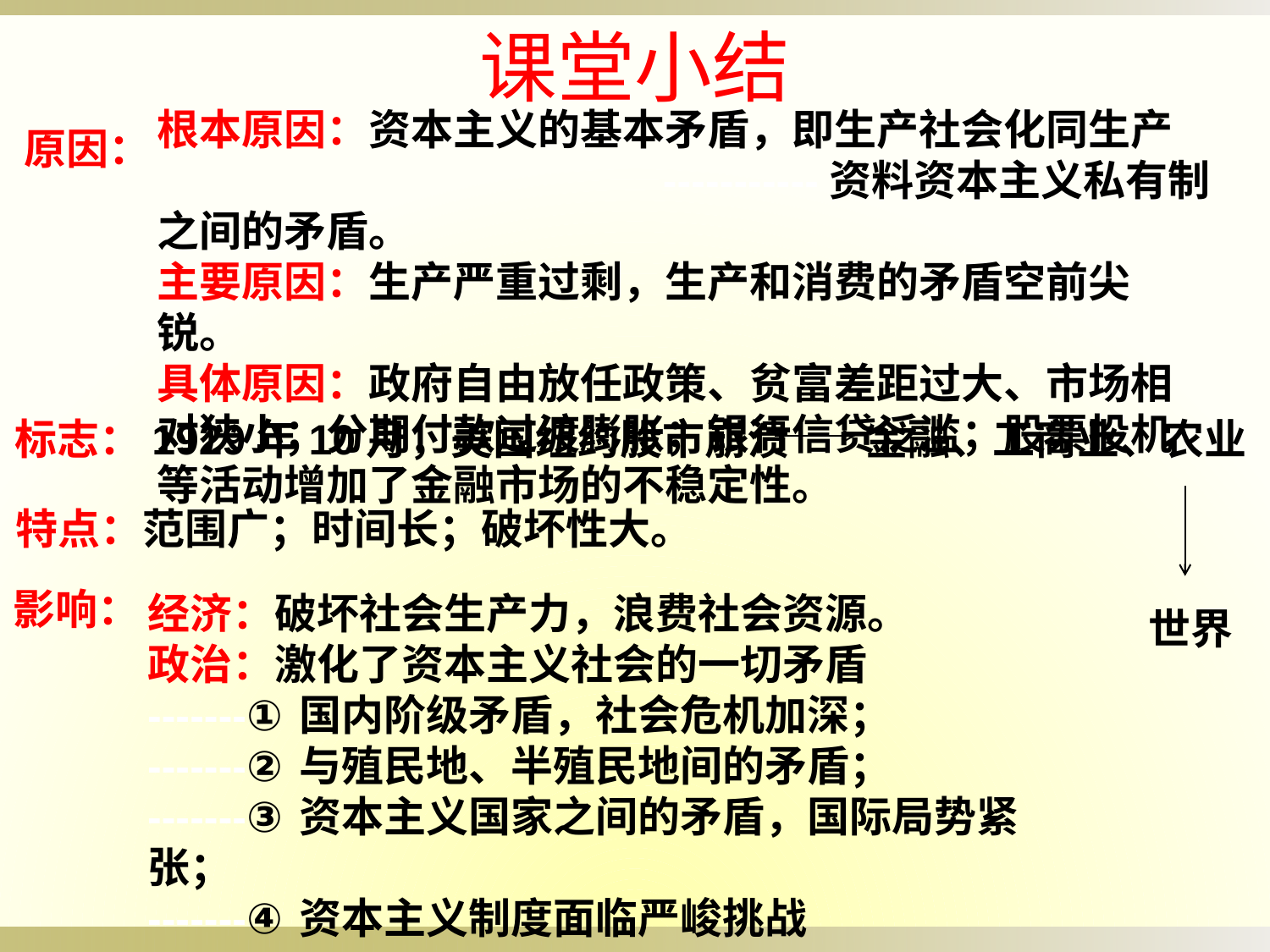

课堂小结
根本原因：资本主义的基本矛盾，即生产社会化同生产                                                         -----------资料资本主义私有制之间的矛盾。
主要原因：生产严重过剩，生产和消费的矛盾空前尖锐。
具体原因：政府自由放任政策、贫富差距过大、市场相对狭小；分期付款过渡膨胀；银行信贷泛滥；股票投机等活动增加了金融市场的不稳定性。
原因：
标志：1929年10月，美国纽约股市崩溃        金融、工商业、农业

特点：范围广；时间长；破坏性大。
影响：
经济：破坏社会生产力，浪费社会资源。
政治：激化了资本主义社会的一切矛盾
-------①国内阶级矛盾，社会危机加深；
-------②与殖民地、半殖民地间的矛盾；
-------③资本主义国家之间的矛盾，国际局势紧张；
-------④资本主义制度面临严峻挑战

世界